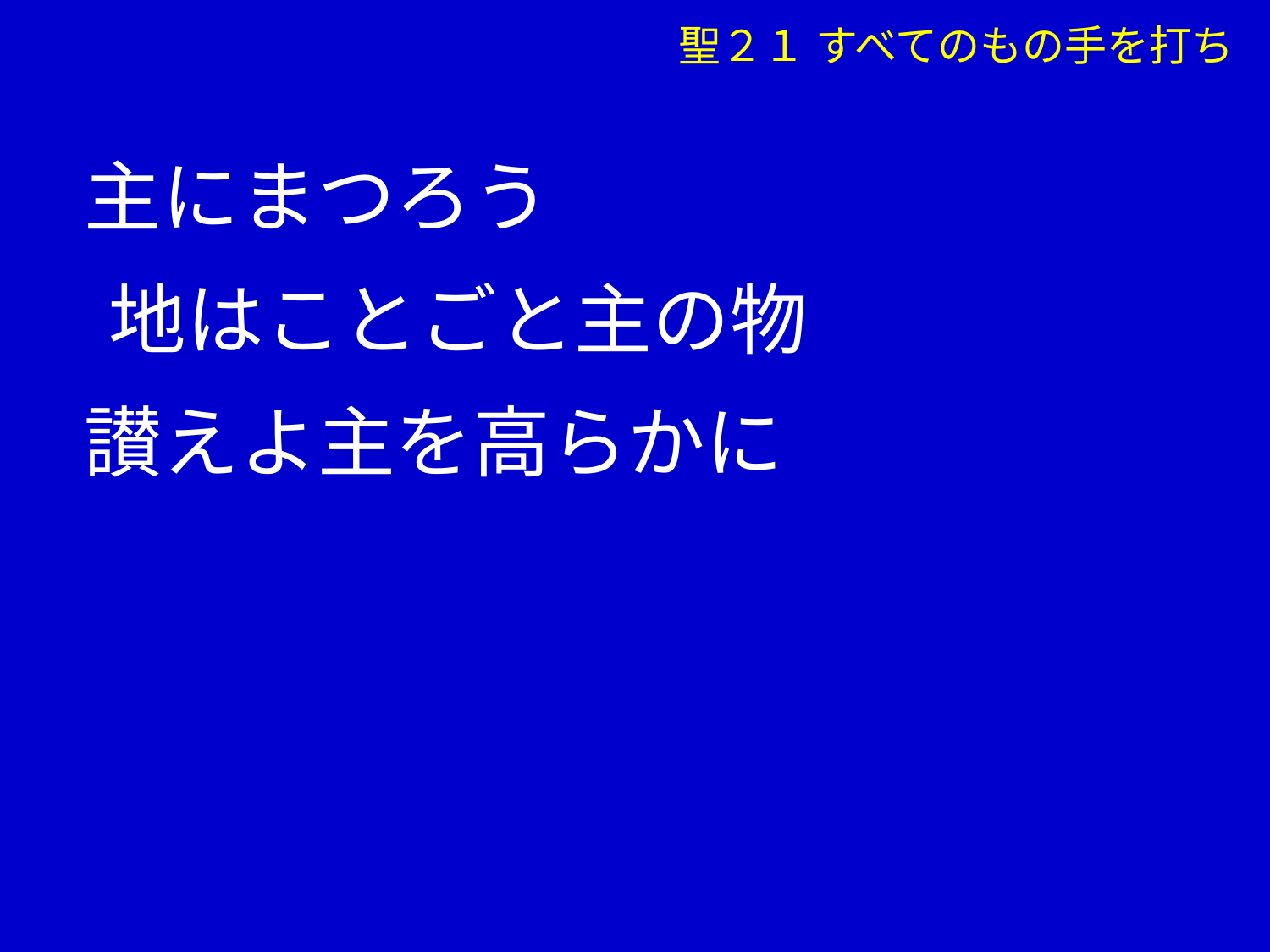

聖２１ すべてのもの手を打ち
   主にまつろう
　 地はことごと主の物
   讃えよ主を高らかに